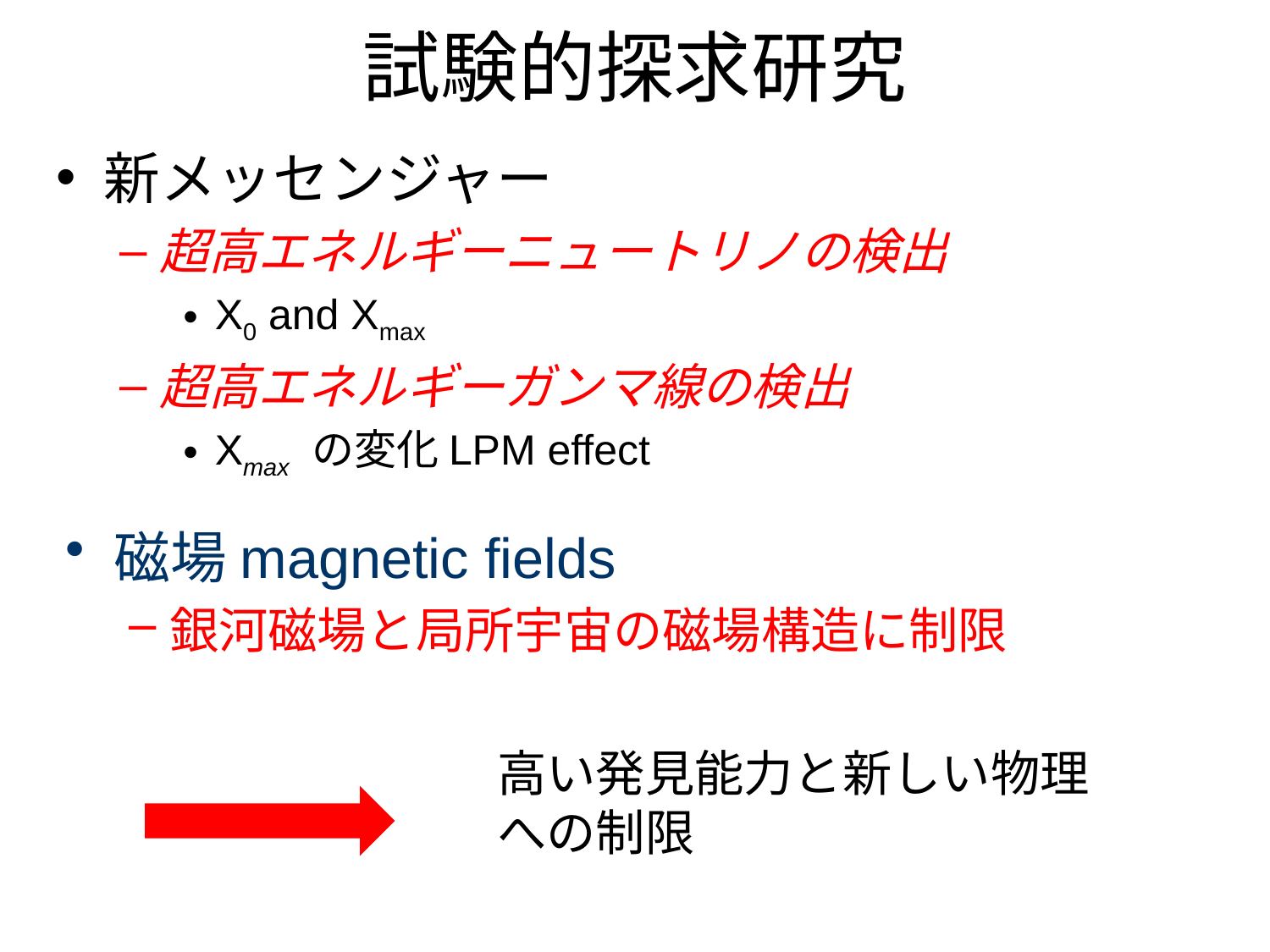

# 試験的探求研究
新メッセンジャー
超高エネルギーニュートリノの検出
X0 and Xmax
超高エネルギーガンマ線の検出
Xmax の変化LPM effect
磁場magnetic fields
銀河磁場と局所宇宙の磁場構造に制限
高い発見能力と新しい物理への制限